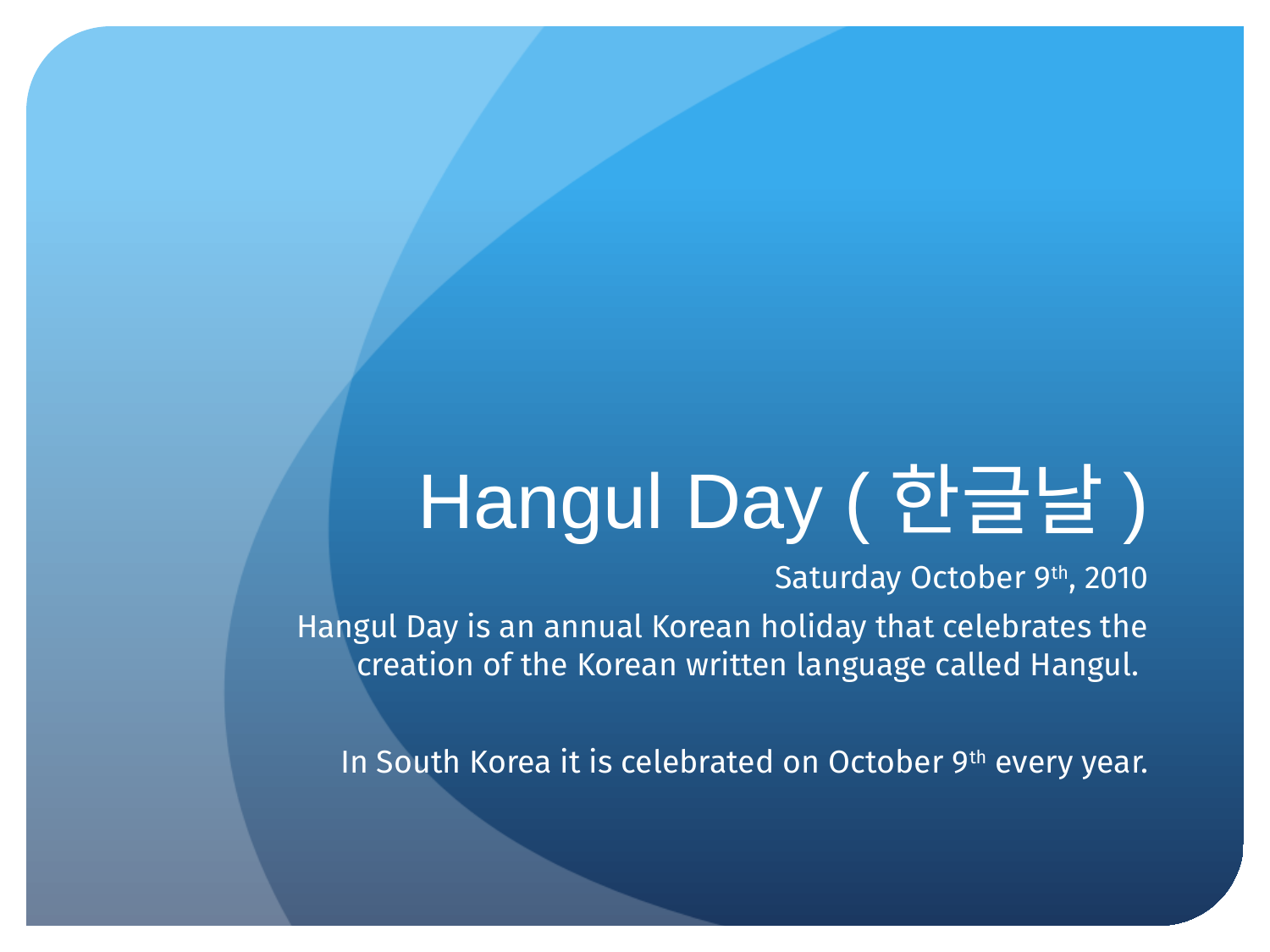

# Hangul Day (한글날)
Saturday October 9th, 2010
Hangul Day is an annual Korean holiday that celebrates the creation of the Korean written language called Hangul.

In South Korea it is celebrated on October 9th every year.